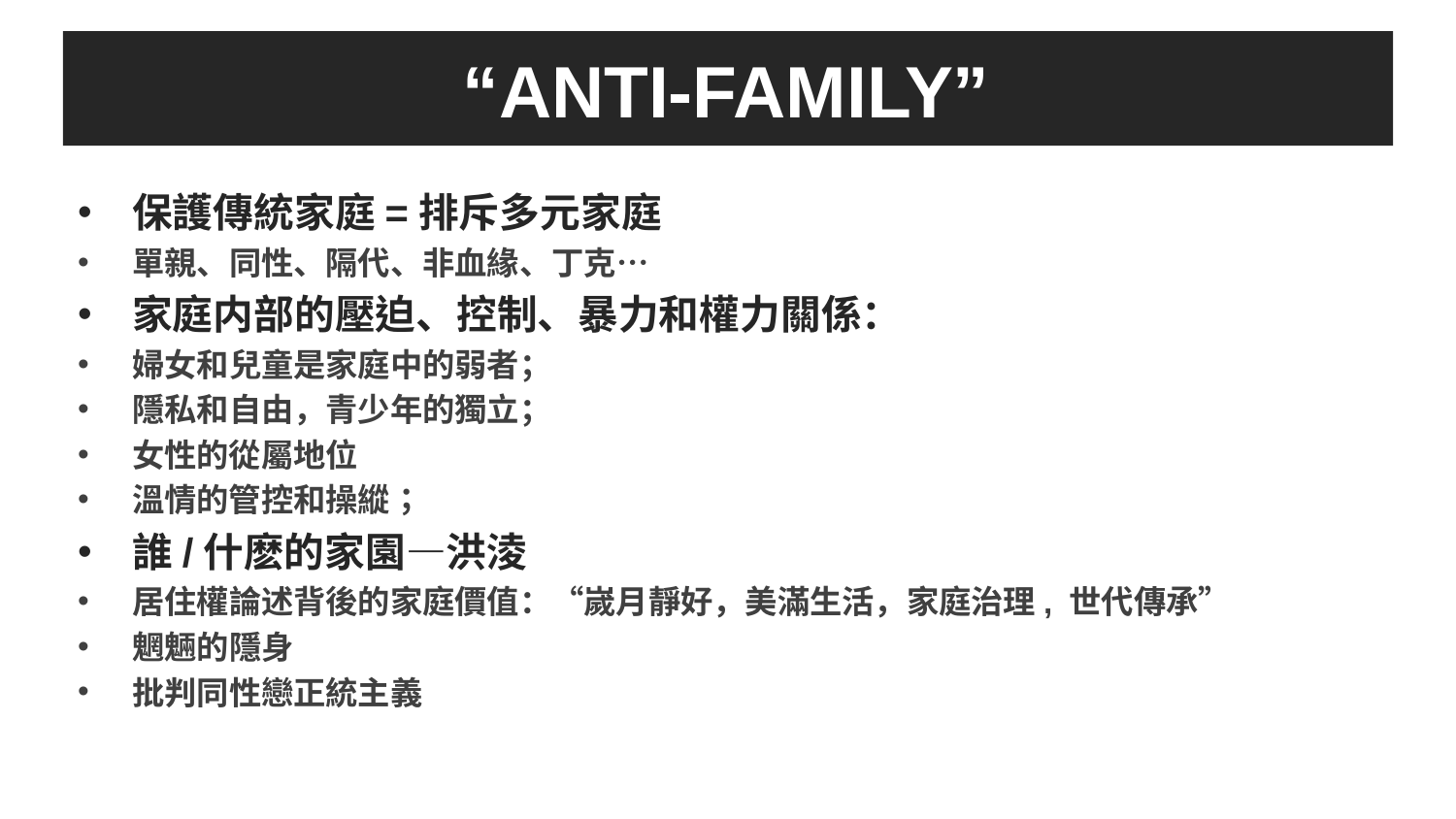

# “ANTI-FAMILY”

保護傳統家庭=排斥多元家庭
單親、同性、隔代、非血緣、丁克…
家庭内部的壓迫、控制、暴力和權力關係：
婦女和兒童是家庭中的弱者；
隱私和自由，青少年的獨立；
女性的從屬地位
溫情的管控和操縱；
誰/什麽的家園—洪淩
居住權論述背後的家庭價值：“嵗月靜好，美滿生活，家庭治理, 世代傳承”
魍魎的隱身
批判同性戀正統主義